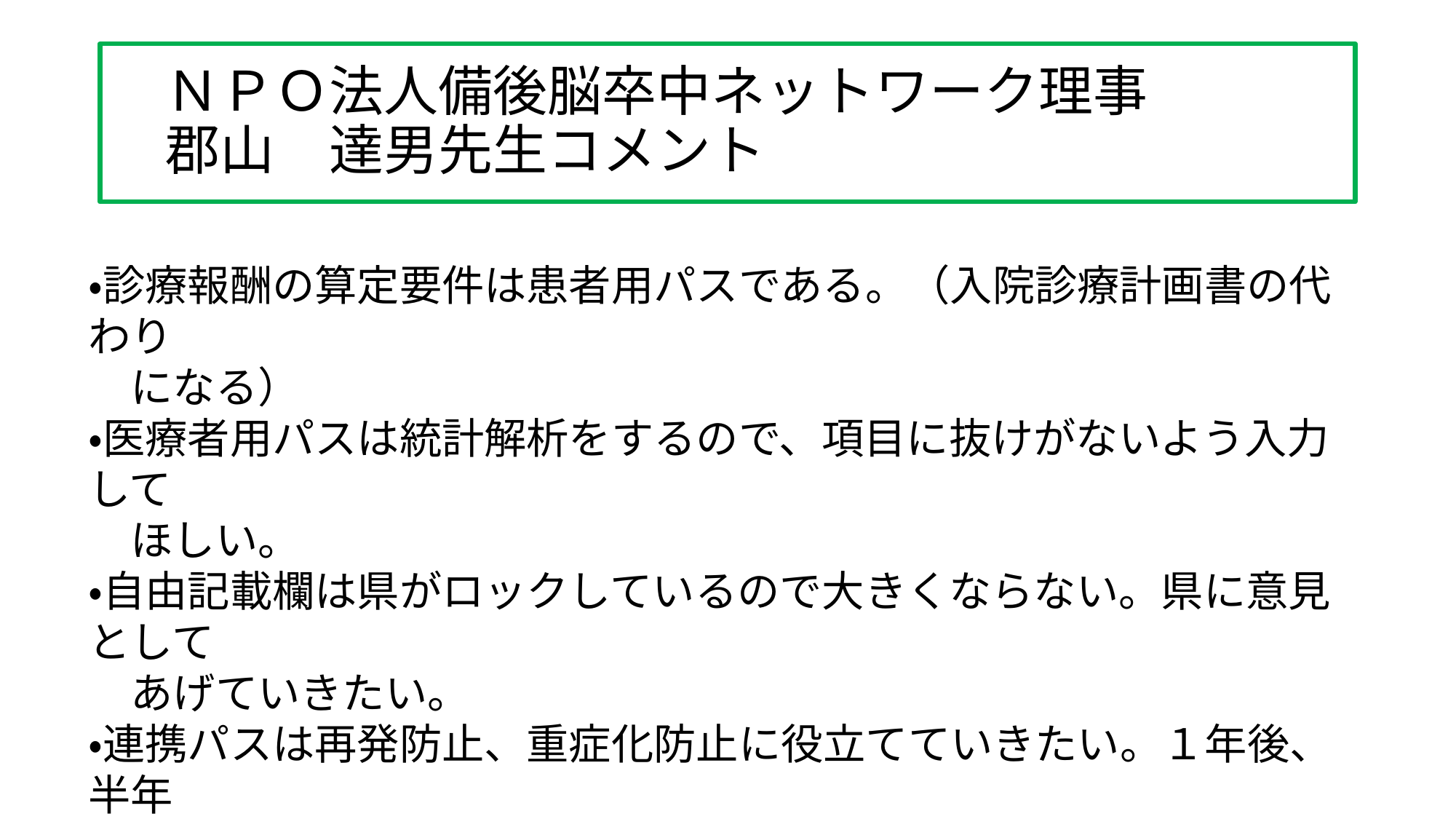

# ＮＰＯ法人備後脳卒中ネットワーク理事 　郡山　達男先生コメント
・診療報酬の算定要件は患者用パスである。（入院診療計画書の代わり
　になる）
・医療者用パスは統計解析をするので、項目に抜けがないよう入力して
　ほしい。
・自由記載欄は県がロックしているので大きくならない。県に意見として
　あげていきたい。
・連携パスは再発防止、重症化防止に役立てていきたい。１年後、半年
　後の受診をしてもらい、循環型の医療につなげたい。